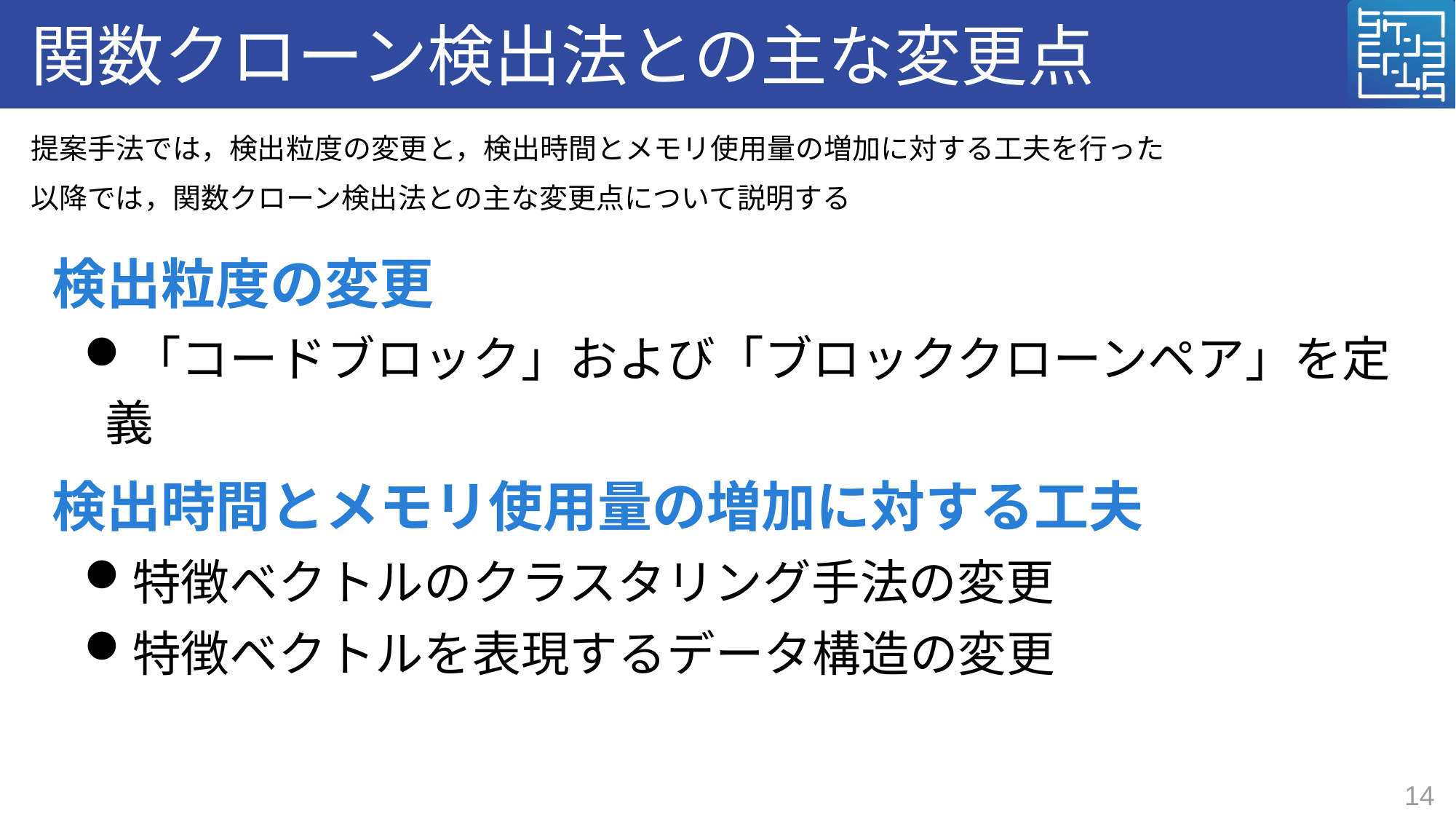

# 関数クローン検出法との主な変更点
提案手法では，検出粒度の変更と，検出時間とメモリ使用量の増加に対する工夫を行った
以降では，関数クローン検出法との主な変更点について説明する
検出粒度の変更
「コードブロック」および「ブロッククローンペア」を定義
検出時間とメモリ使用量の増加に対する工夫
特徴ベクトルのクラスタリング手法の変更
特徴ベクトルを表現するデータ構造の変更
14